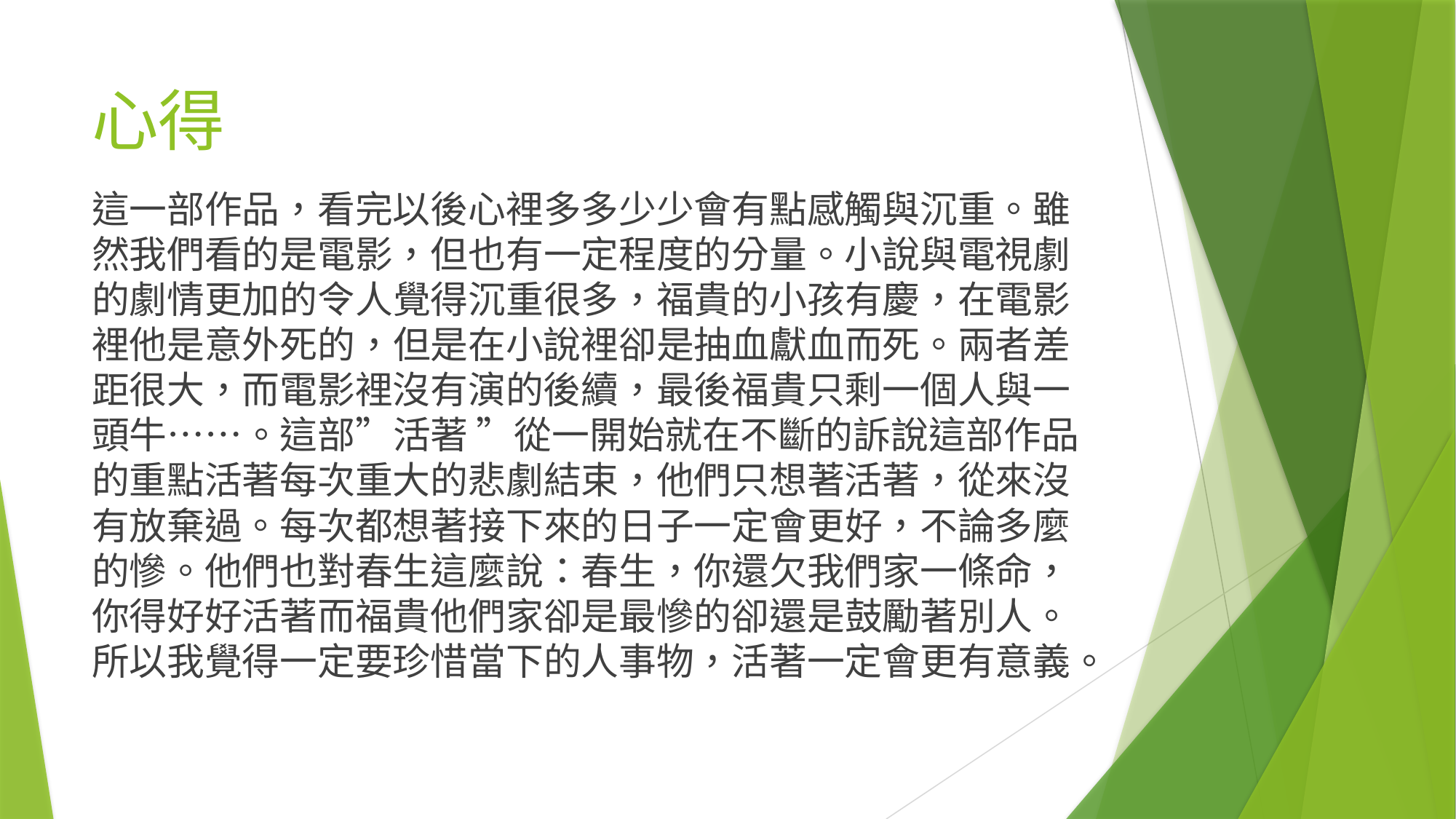

# 心得
這一部作品，看完以後心裡多多少少會有點感觸與沉重。雖然我們看的是電影，但也有一定程度的分量。小說與電視劇的劇情更加的令人覺得沉重很多，福貴的小孩有慶，在電影裡他是意外死的，但是在小說裡卻是抽血獻血而死。兩者差距很大，而電影裡沒有演的後續，最後福貴只剩一個人與一頭牛……。這部”活著 ”從一開始就在不斷的訴說這部作品的重點活著每次重大的悲劇結束，他們只想著活著，從來沒有放棄過。每次都想著接下來的日子一定會更好，不論多麼的慘。他們也對春生這麼說：春生，你還欠我們家一條命，你得好好活著而福貴他們家卻是最慘的卻還是鼓勵著別人。所以我覺得一定要珍惜當下的人事物，活著一定會更有意義。